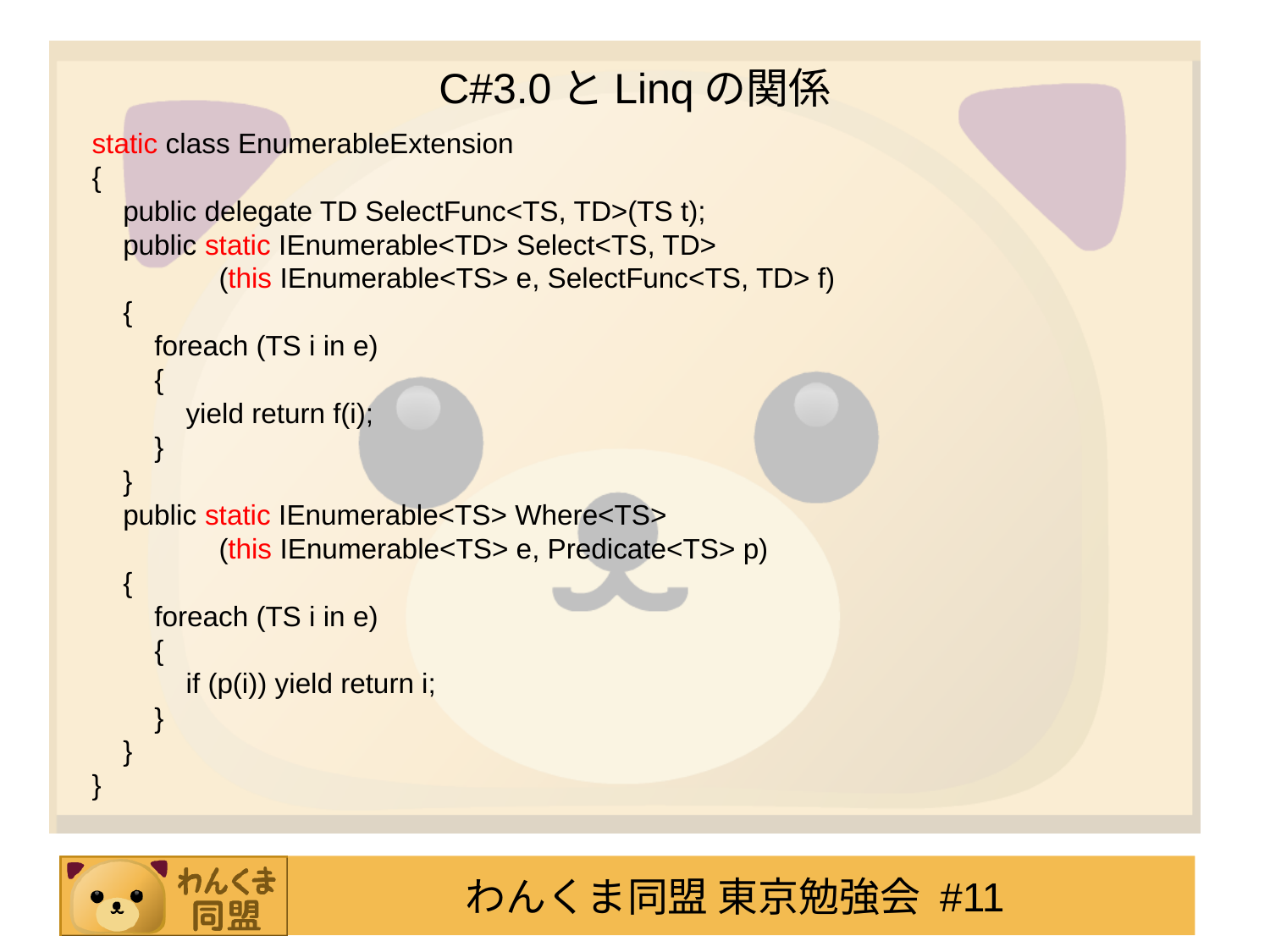

# C#3.0とLinqの関係
static class EnumerableExtension
{
    public delegate TD SelectFunc<TS, TD>(TS t);
    public static IEnumerable<TD> Select<TS, TD>
	(this IEnumerable<TS> e, SelectFunc<TS, TD> f)
    {
        foreach (TS i in e)
        {
            yield return f(i);
        }
    }
    public static IEnumerable<TS> Where<TS>
	(this IEnumerable<TS> e, Predicate<TS> p)
    {
        foreach (TS i in e)
        {
            if (p(i)) yield return i;
        }
    }
}